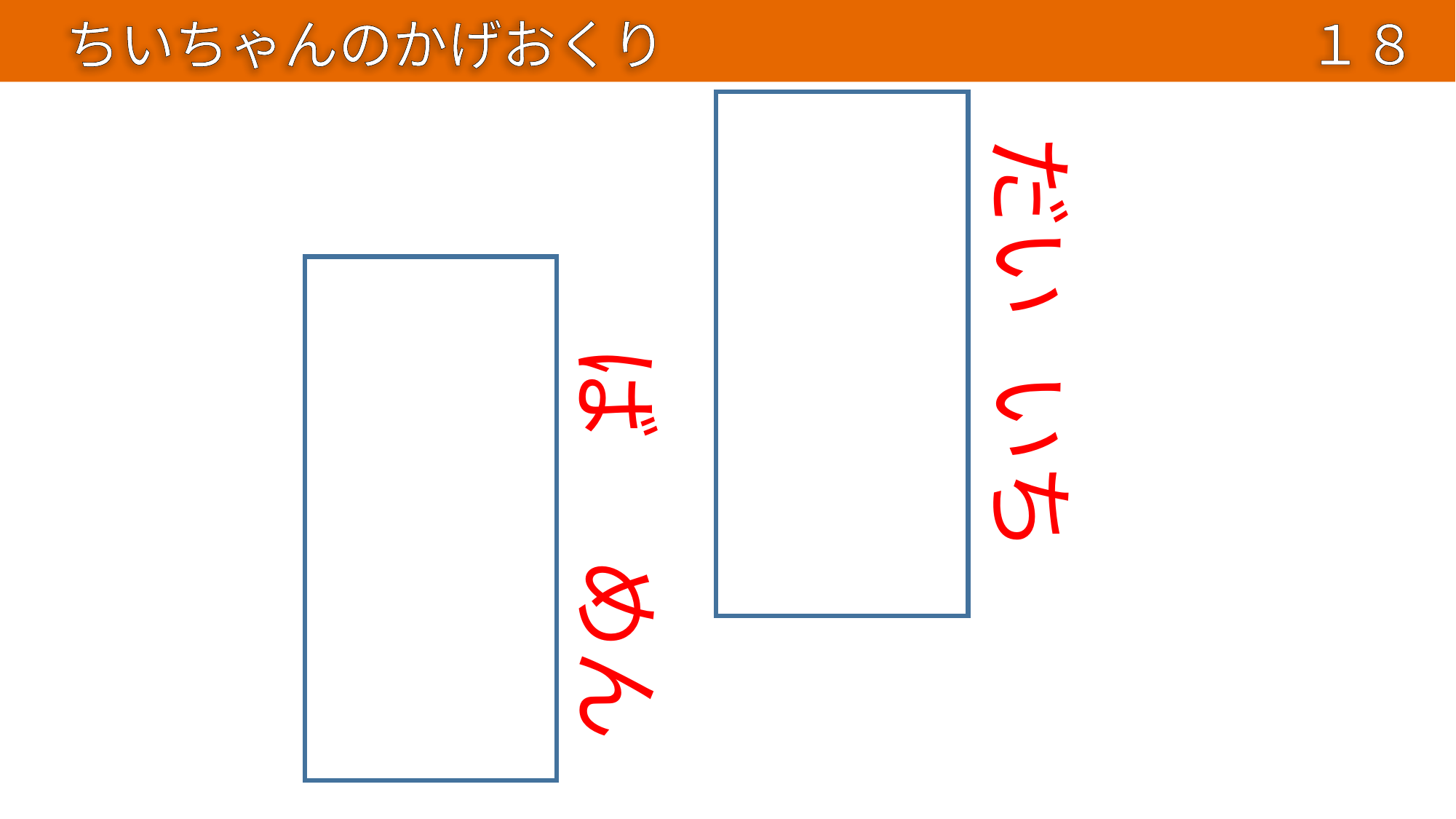

ちいちゃんのかげおくり
１８
第一

だい
場面

ば
いち
めん